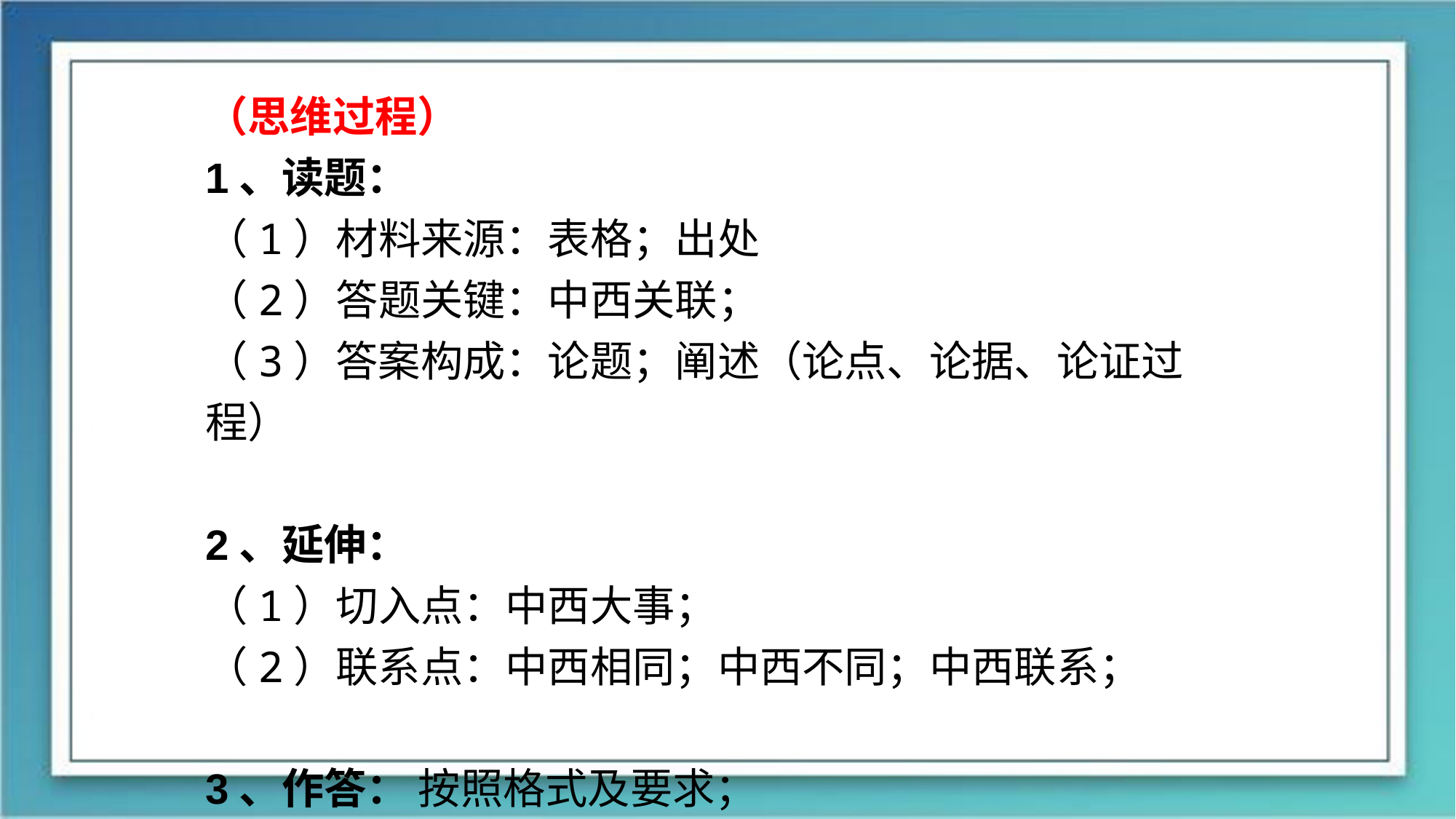

（思维过程）
1、读题：
（1）材料来源：表格；出处
（2）答题关键：中西关联；
（3）答案构成：论题；阐述（论点、论据、论证过程）

2、延伸：
（1）切入点：中西大事；
（2）联系点：中西相同；中西不同；中西联系；

3、作答： 按照格式及要求；